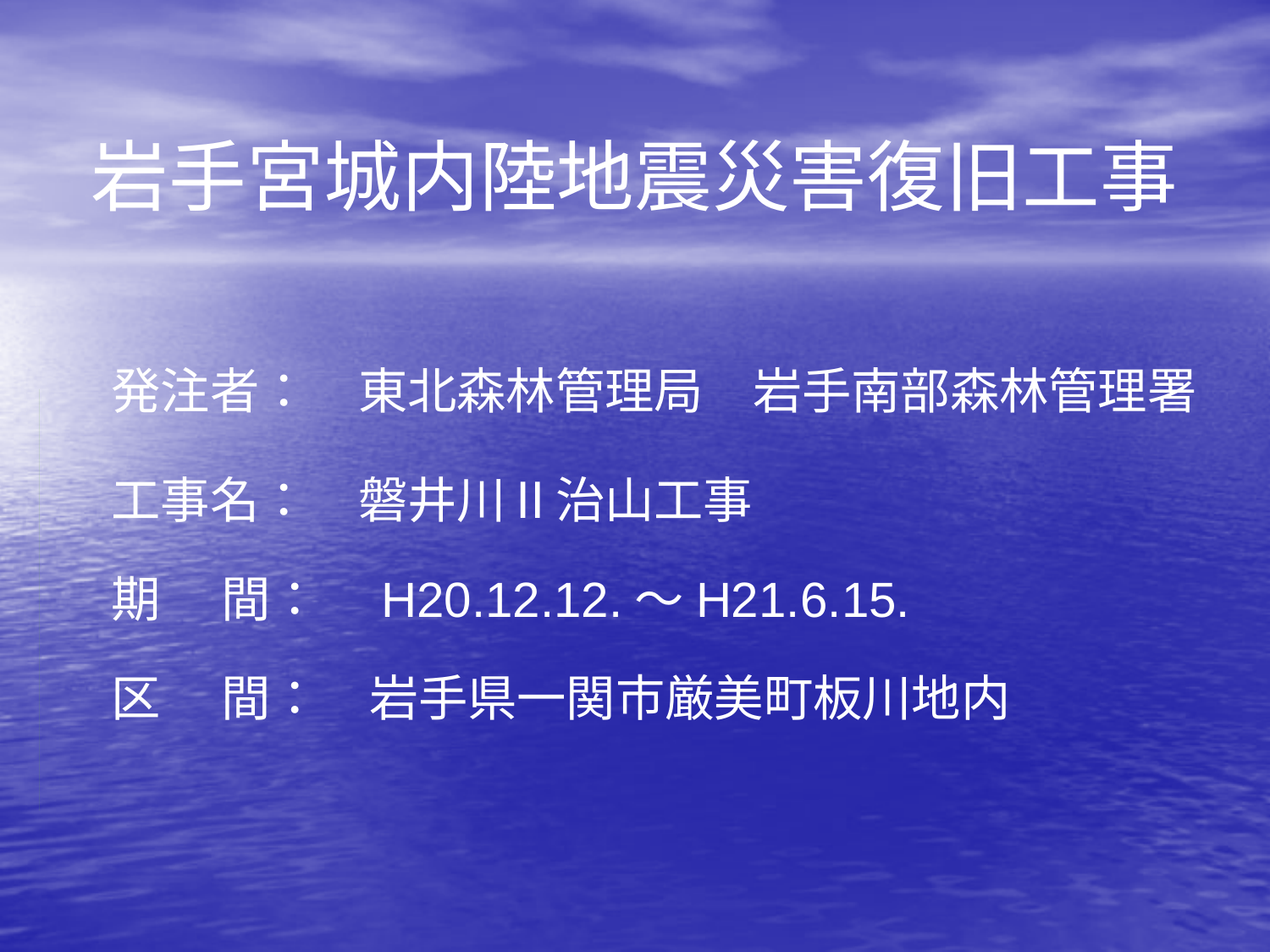

岩手宮城内陸地震災害復旧工事
発注者：　東北森林管理局　岩手南部森林管理署
工事名：　磐井川Ⅱ治山工事
期　 間：　H20.12.12.～H21.6.15.
区　 間：　岩手県一関市厳美町板川地内